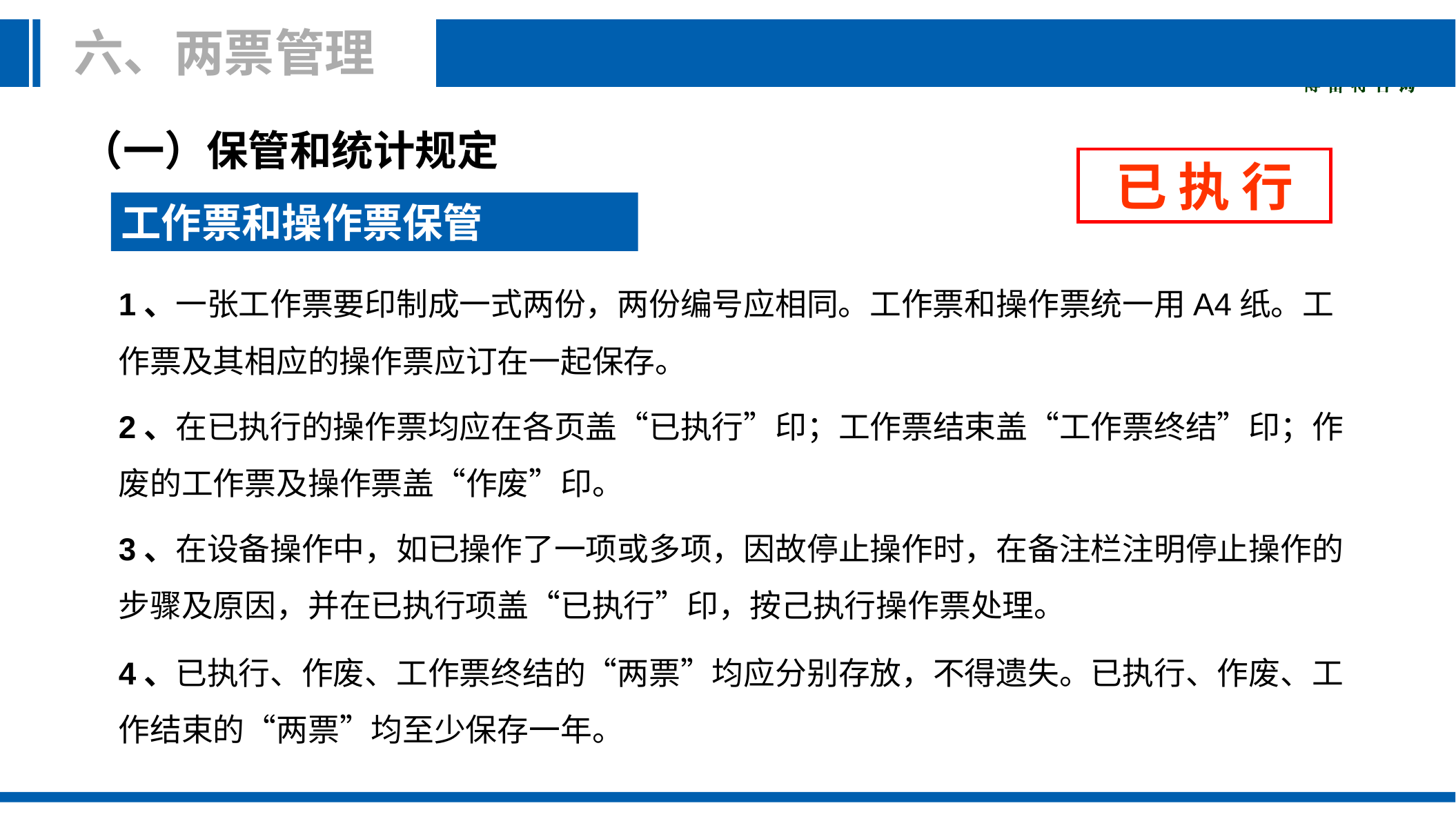

六、两票管理
（一）保管和统计规定
已 执 行
工作票和操作票保管
1、一张工作票要印制成一式两份，两份编号应相同。工作票和操作票统一用A4纸。工作票及其相应的操作票应订在一起保存。
2、在已执行的操作票均应在各页盖“已执行”印；工作票结束盖“工作票终结”印；作废的工作票及操作票盖“作废”印。
3、在设备操作中，如已操作了一项或多项，因故停止操作时，在备注栏注明停止操作的步骤及原因，并在已执行项盖“已执行”印，按己执行操作票处理。
4、已执行、作废、工作票终结的“两票”均应分别存放，不得遗失。已执行、作废、工作结束的“两票”均至少保存一年。